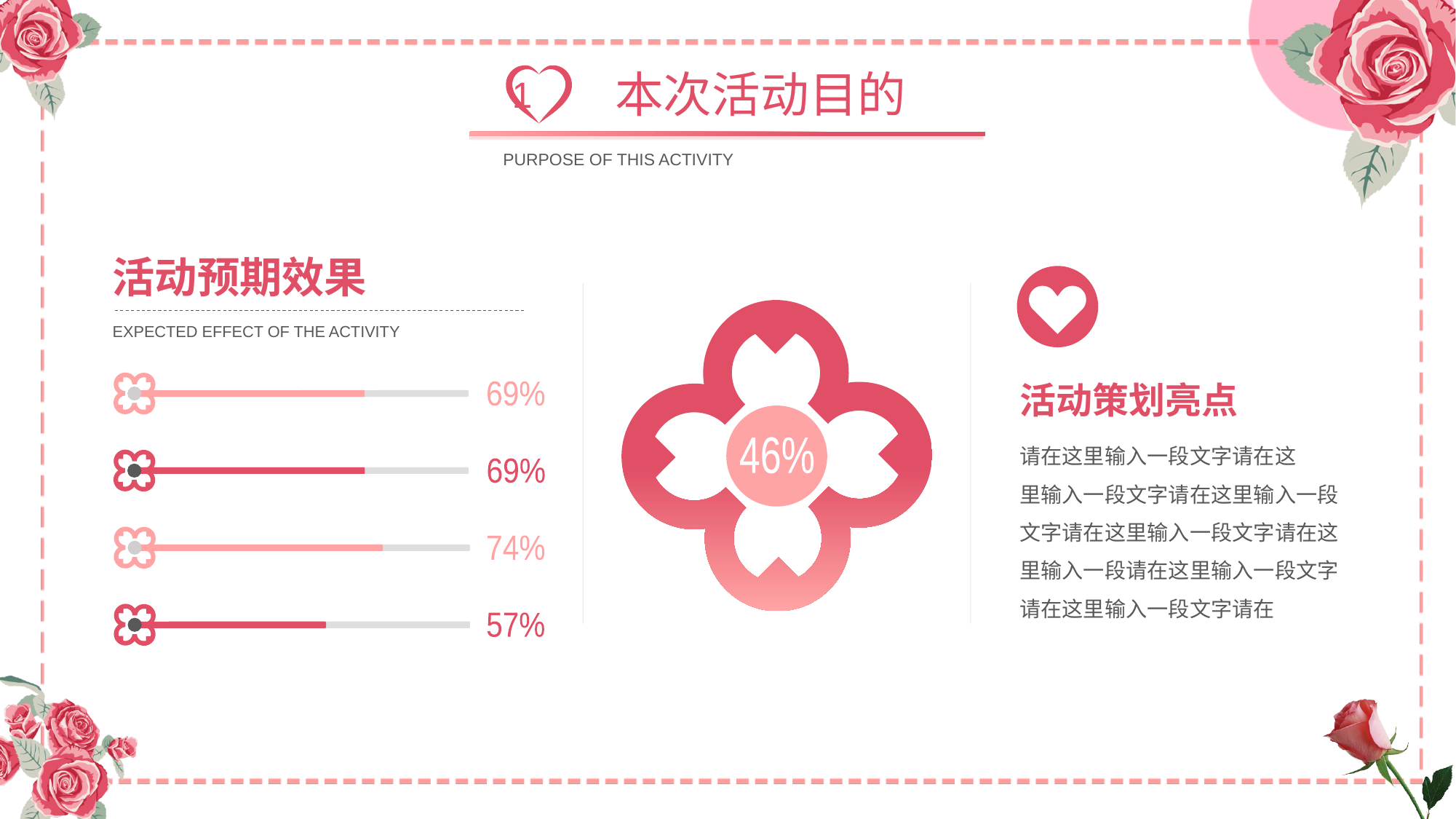

本次活动目的
1
PURPOSE OF THIS ACTIVITY
活动预期效果
EXPECTED EFFECT OF THE ACTIVITY

69%

活动策划亮点
请在这里输入一段文字请在这
里输入一段文字请在这里输入一段文字请在这里输入一段文字请在这里输入一段请在这里输入一段文字请在这里输入一段文字请在

46%

69%

74%

57%